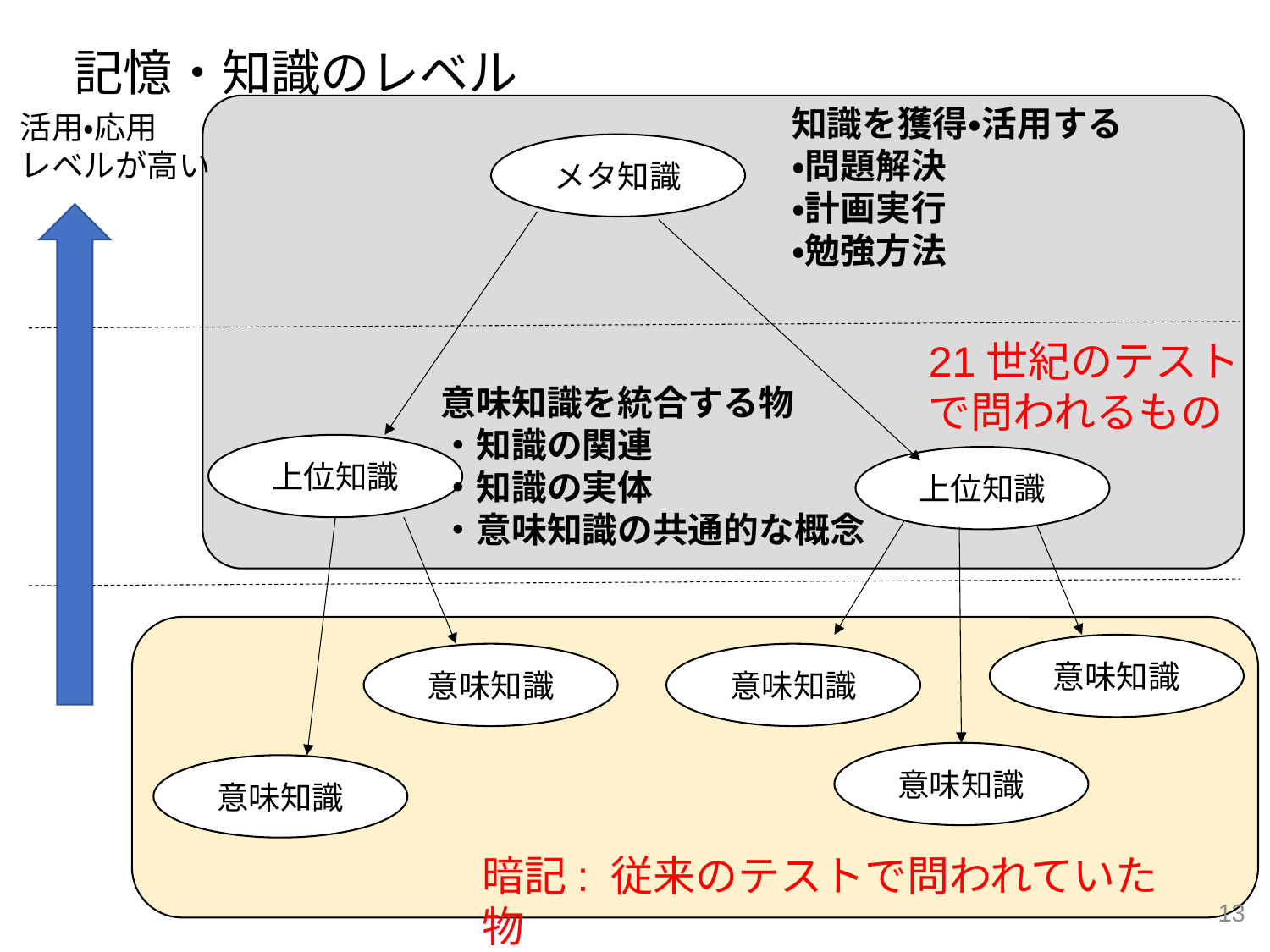

記憶・知識のレベル

知識を獲得・活用する
・問題解決
・計画実行
・勉強方法
活用・応用
レベルが高い
メタ知識

21世紀のテストで問われるもの
意味知識を統合する物
・知識の関連
・知識の実体
・意味知識の共通的な概念
上位知識
上位知識

意味知識
意味知識
意味知識
意味知識
意味知識
暗記: 従来のテストで問われていた物
13